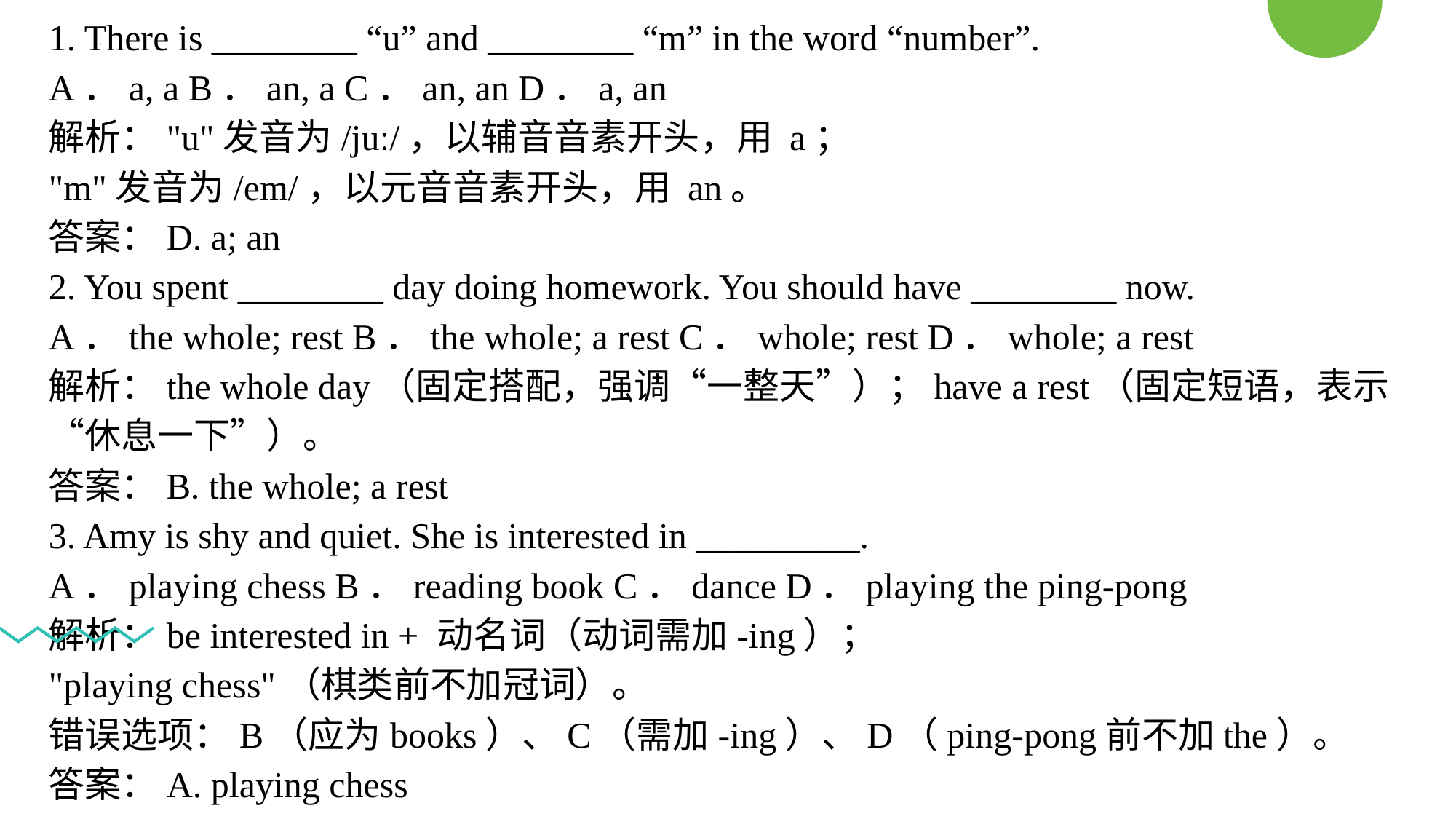

1. There is ________ “u” and ________ “m” in the word “number”.
A．a, a B．an, a C．an, an D．a, an
解析："u"发音为/juː/，以辅音音素开头，用 a；
"m"发音为/em/，以元音音素开头，用 an。
答案：D. a; an
2. You spent ________ day doing homework. You should have ________ now.
A．the whole; rest B．the whole; a rest C．whole; rest D．whole; a rest
解析：the whole day（固定搭配，强调“一整天”）；have a rest（固定短语，表示“休息一下”）。
答案：B. the whole; a rest
3. Amy is shy and quiet. She is interested in _________.
A．playing chess B．reading book C．dance D．playing the ping-pong
解析：be interested in + 动名词（动词需加-ing）；
"playing chess"（棋类前不加冠词）。
错误选项：B（应为books）、C（需加-ing）、D（ping-pong前不加the）。
答案：A. playing chess